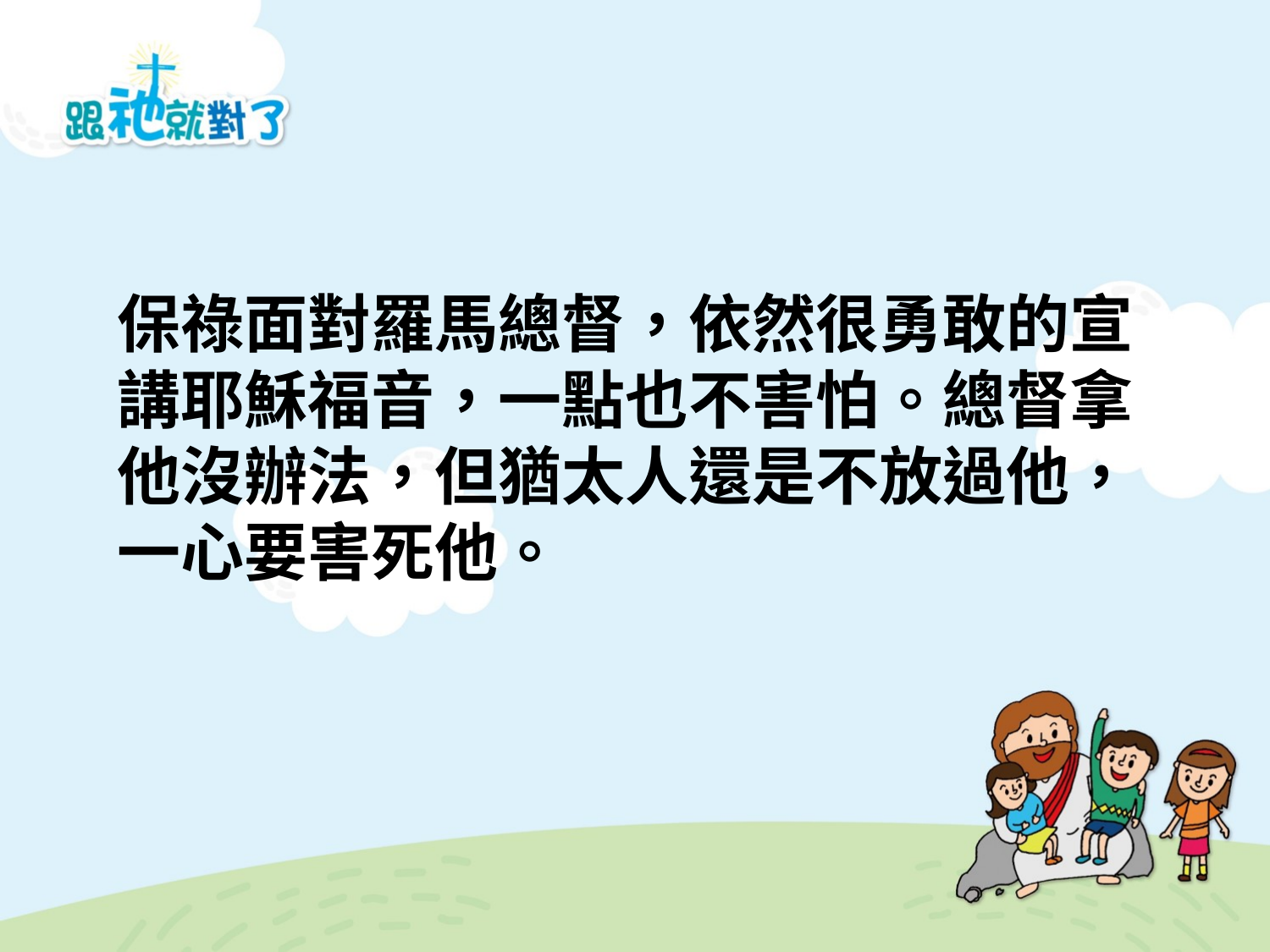

保祿面對羅馬總督，依然很勇敢的宣講耶穌福音，一點也不害怕。總督拿他沒辦法，但猶太人還是不放過他，一心要害死他。